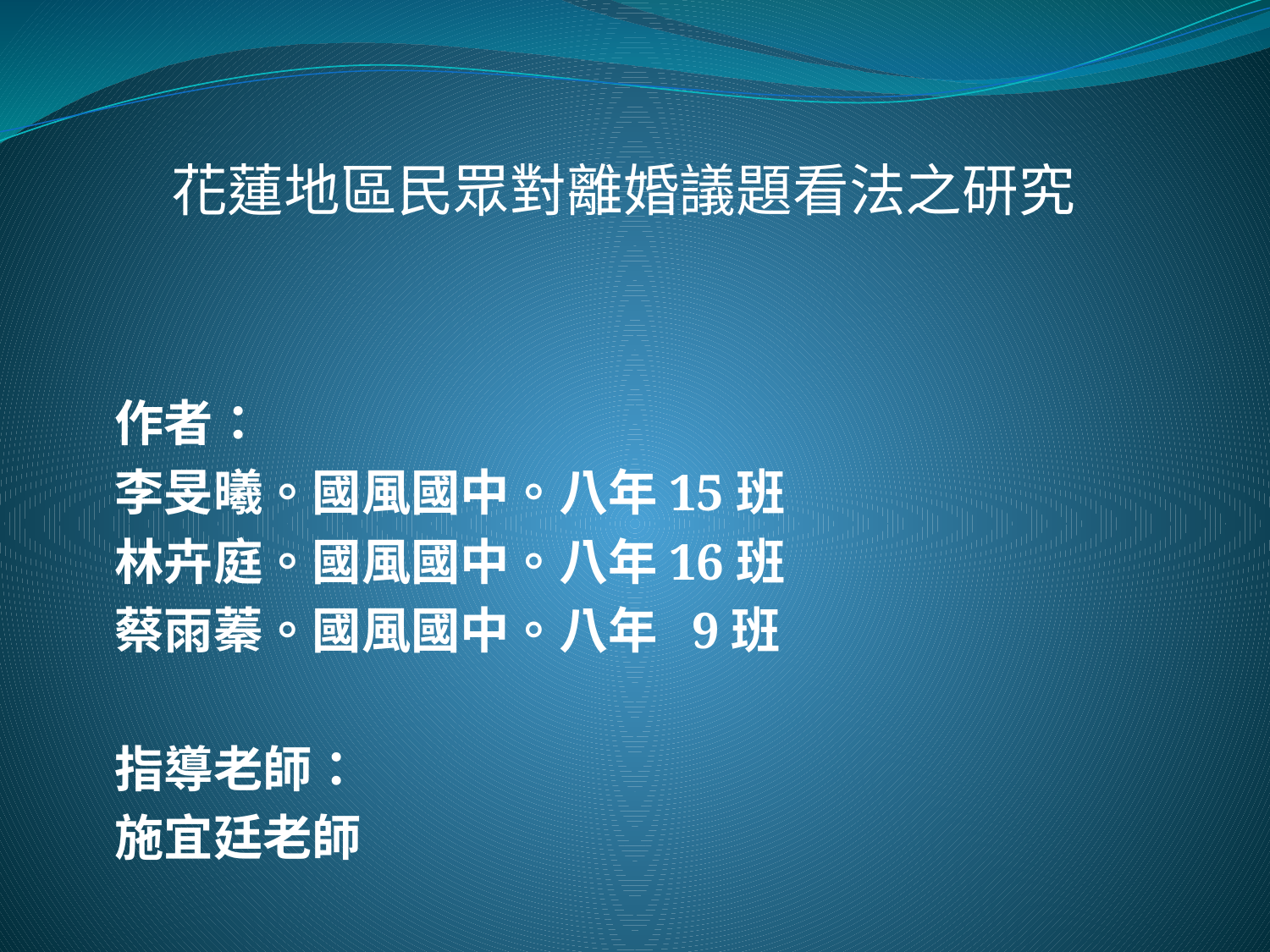

花蓮地區民眾對離婚議題看法之研究
#
作者：
李旻曦。國風國中。八年15班
林卉庭。國風國中。八年16班
蔡雨蓁。國風國中。八年  9班

指導老師：
施宜廷老師